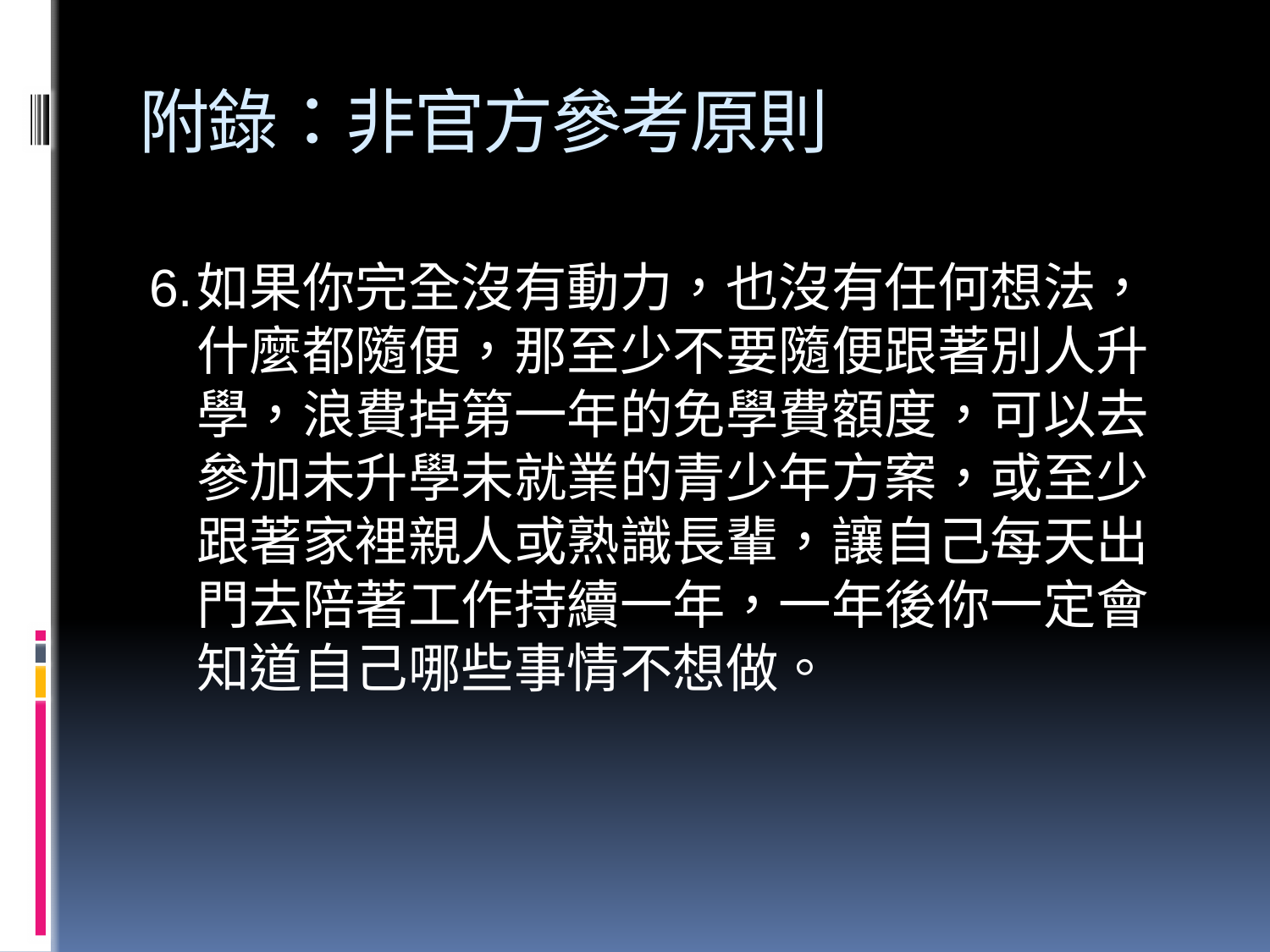

# 附錄：非官方參考原則
6.	如果你完全沒有動力，也沒有任何想法，什麼都隨便，那至少不要隨便跟著別人升學，浪費掉第一年的免學費額度，可以去參加未升學未就業的青少年方案，或至少跟著家裡親人或熟識長輩，讓自己每天出門去陪著工作持續一年，一年後你一定會知道自己哪些事情不想做。